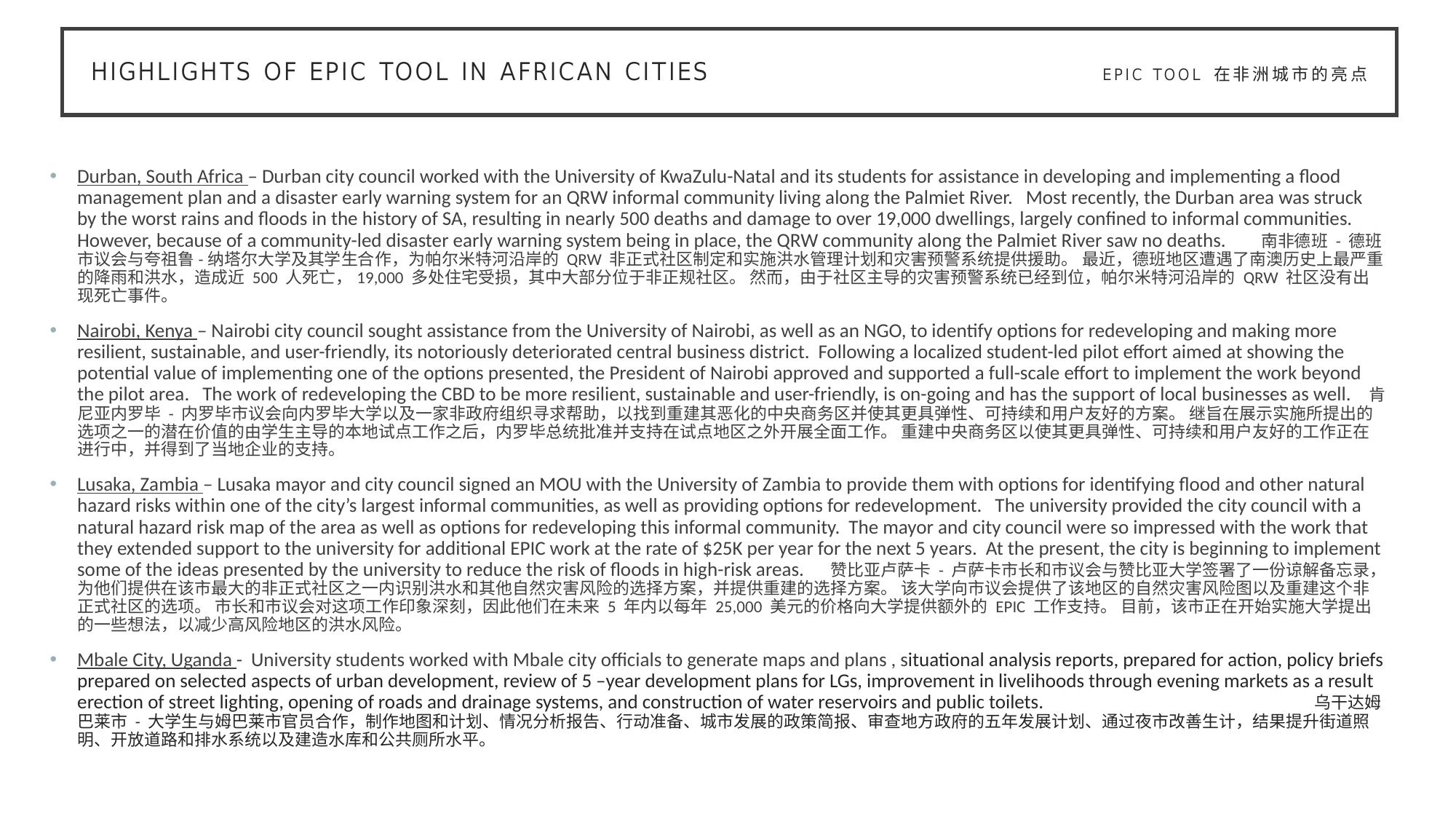

# Highlights of EPIC Tool in African cities                                    EPIC Tool 在非洲城市的亮点
Durban, South Africa – Durban city council worked with the University of KwaZulu-Natal and its students for assistance in developing and implementing a flood management plan and a disaster early warning system for an QRW informal community living along the Palmiet River.   Most recently, the Durban area was struck by the worst rains and floods in the history of SA, resulting in nearly 500 deaths and damage to over 19,000 dwellings, largely confined to informal communities.  However, because of a community-led disaster early warning system being in place, the QRW community along the Palmiet River saw no deaths.       南非德班 - 德班市议会与夸祖鲁-纳塔尔大学及其学生合作，为帕尔米特河沿岸的 QRW 非正式社区制定和实施洪水管理计划和灾害预警系统提供援助。 最近，德班地区遭遇了南澳历史上最严重的降雨和洪水，造成近 500 人死亡，19,000 多处住宅受损，其中大部分位于非正规社区。 然而，由于社区主导的灾害预警系统已经到位，帕尔米特河沿岸的 QRW 社区没有出现死亡事件。
Nairobi, Kenya – Nairobi city council sought assistance from the University of Nairobi, as well as an NGO, to identify options for redeveloping and making more resilient, sustainable, and user-friendly, its notoriously deteriorated central business district.  Following a localized student-led pilot effort aimed at showing the potential value of implementing one of the options presented, the President of Nairobi approved and supported a full-scale effort to implement the work beyond the pilot area.   The work of redeveloping the CBD to be more resilient, sustainable and user-friendly, is on-going and has the support of local businesses as well.   肯尼亚内罗毕 - 内罗毕市议会向内罗毕大学以及一家非政府组织寻求帮助，以找到重建其恶化的中央商务区并使其更具弹性、可持续和用户友好的方案。 继旨在展示实施所提出的选项之一的潜在价值的由学生主导的本地试点工作之后，内罗毕总统批准并支持在试点地区之外开展全面工作。 重建中央商务区以使其更具弹性、可持续和用户友好的工作正在进行中，并得到了当地企业的支持。
Lusaka, Zambia – Lusaka mayor and city council signed an MOU with the University of Zambia to provide them with options for identifying flood and other natural hazard risks within one of the city’s largest informal communities, as well as providing options for redevelopment.   The university provided the city council with a natural hazard risk map of the area as well as options for redeveloping this informal community.  The mayor and city council were so impressed with the work that they extended support to the university for additional EPIC work at the rate of $25K per year for the next 5 years.  At the present, the city is beginning to implement some of the ideas presented by the university to reduce the risk of floods in high-risk areas.     赞比亚卢萨卡 - 卢萨卡市长和市议会与赞比亚大学签署了一份谅解备忘录，为他们提供在该市最大的非正式社区之一内识别洪水和其他自然灾害风险的选择方案，并提供重建的选择方案。 该大学向市议会提供了该地区的自然灾害风险图以及重建这个非正式社区的选项。 市长和市议会对这项工作印象深刻，因此他们在未来 5 年内以每年 25,000 美元的价格向大学提供额外的 EPIC 工作支持。 目前，该市正在开始实施大学提出的一些想法，以减少高风险地区的洪水风险。
Mbale City, Uganda -  University students worked with Mbale city officials to generate maps and plans , situational analysis reports, prepared for action, policy briefs prepared on selected aspects of urban development, review of 5 –year development plans for LGs, improvement in livelihoods through evening markets as a result erection of street lighting, opening of roads and drainage systems, and construction of water reservoirs and public toilets.                                                             乌干达姆巴莱市 - 大学生与姆巴莱市官员合作，制作地图和计划、情况分析报告、行动准备、城市发展的政策简报、审查地方政府的五年发展计划、通过夜市改善生计，结果提升街道照明、开放道路和排水系统以及建造水库和公共厕所水平。